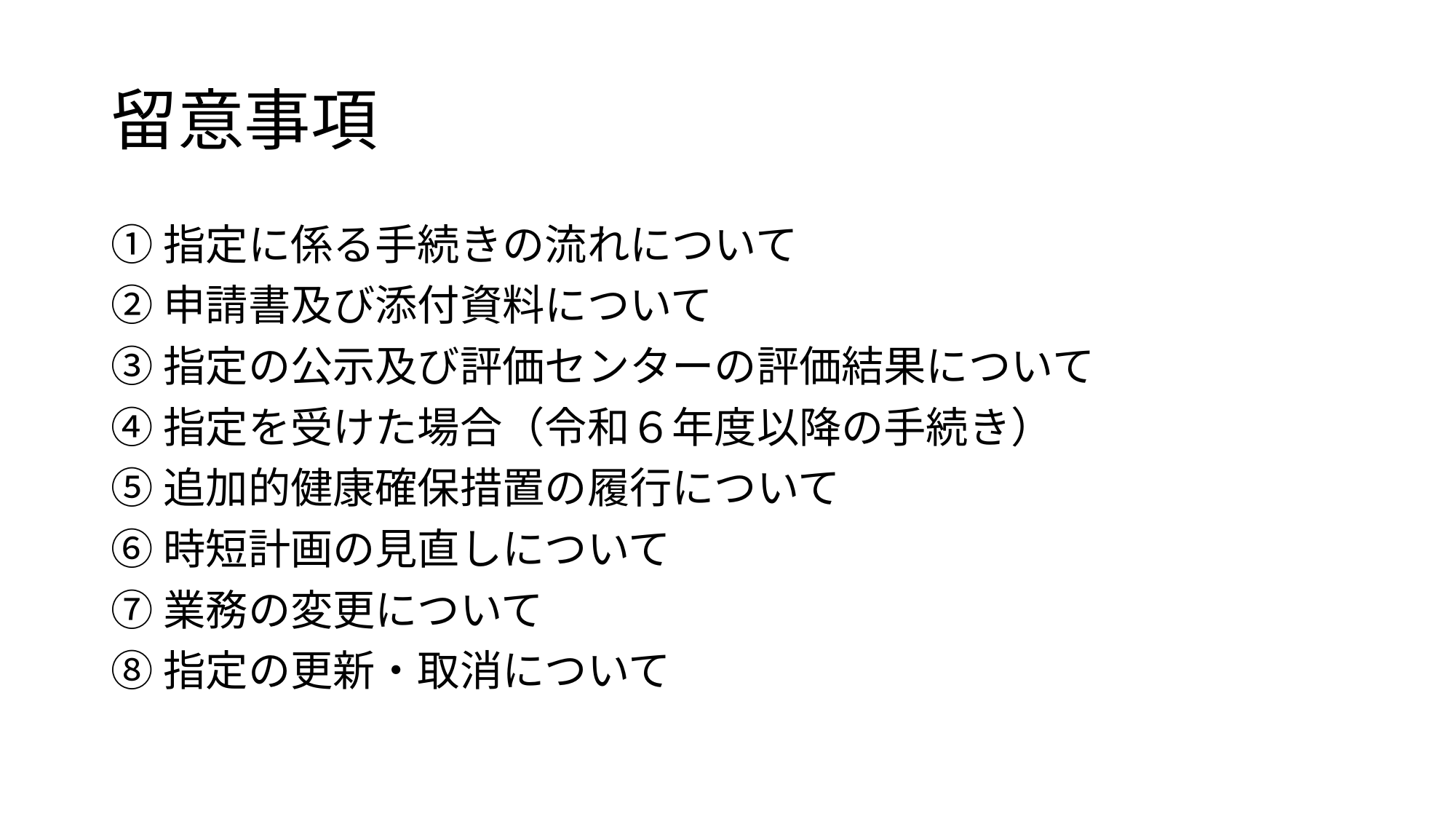

# 留意事項
①指定に係る手続きの流れについて
②申請書及び添付資料について
③指定の公示及び評価センターの評価結果について
④指定を受けた場合（令和６年度以降の手続き）
⑤追加的健康確保措置の履行について
⑥時短計画の見直しについて
⑦業務の変更について
⑧指定の更新・取消について